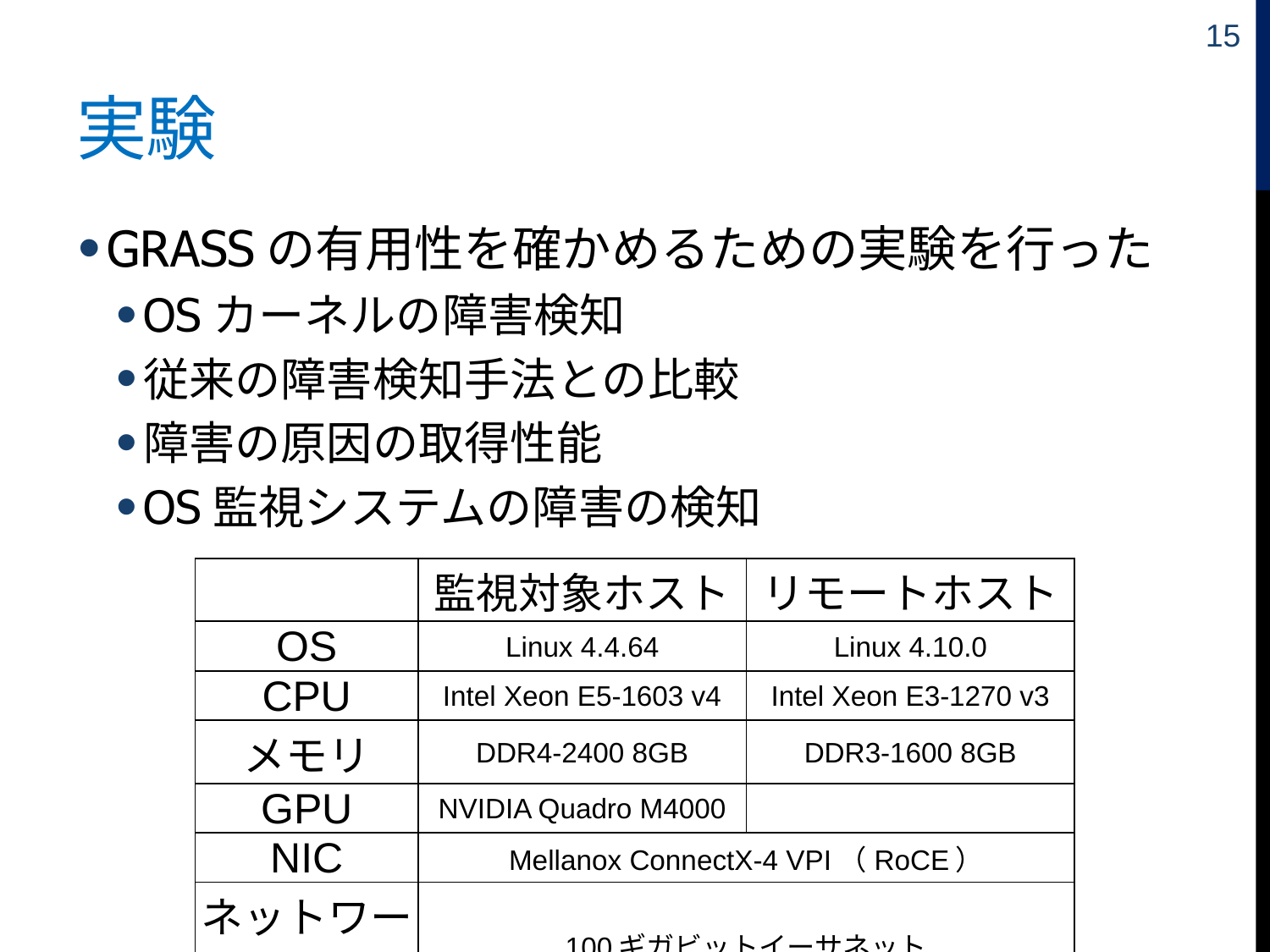

15
# 実験
GRASSの有用性を確かめるための実験を行った
OSカーネルの障害検知
従来の障害検知手法との比較
障害の原因の取得性能
OS監視システムの障害の検知

|  | 監視対象ホスト | リモートホスト |
| --- | --- | --- |
| OS | Linux 4.4.64 | Linux 4.10.0 |
| CPU | Intel Xeon E5-1603 v4 | Intel Xeon E3-1270 v3 |
| メモリ | DDR4-2400 8GB | DDR3-1600 8GB |
| GPU | NVIDIA Quadro M4000 |  |
| NIC | Mellanox ConnectX-4 VPI（RoCE） |  |
| ネットワーク | 100ギガビットイーサネット |  |